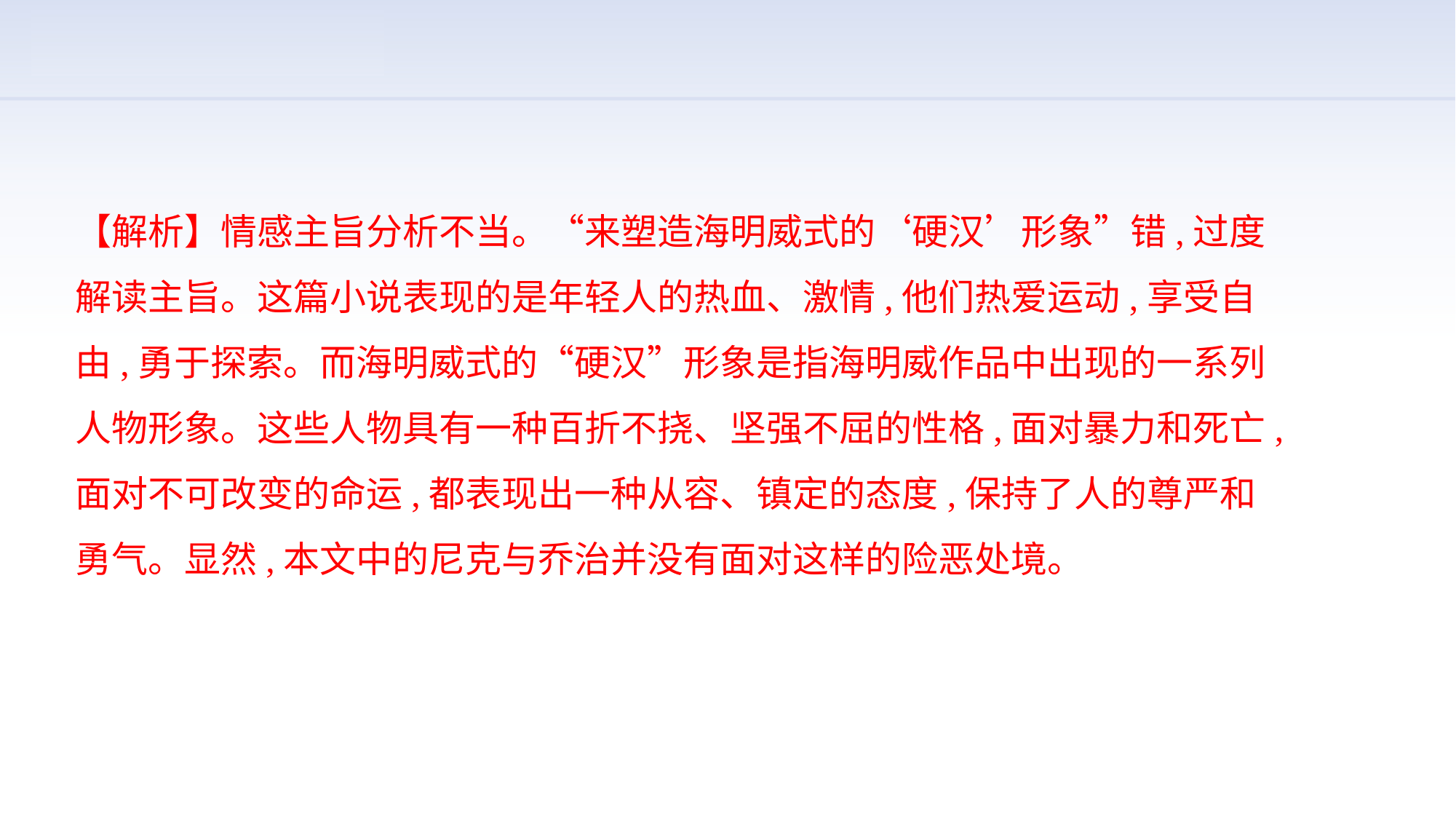

【解析】情感主旨分析不当。“来塑造海明威式的‘硬汉’形象”错,过度解读主旨。这篇小说表现的是年轻人的热血、激情,他们热爱运动,享受自由,勇于探索。而海明威式的“硬汉”形象是指海明威作品中出现的一系列人物形象。这些人物具有一种百折不挠、坚强不屈的性格,面对暴力和死亡,面对不可改变的命运,都表现出一种从容、镇定的态度,保持了人的尊严和勇气。显然,本文中的尼克与乔治并没有面对这样的险恶处境。